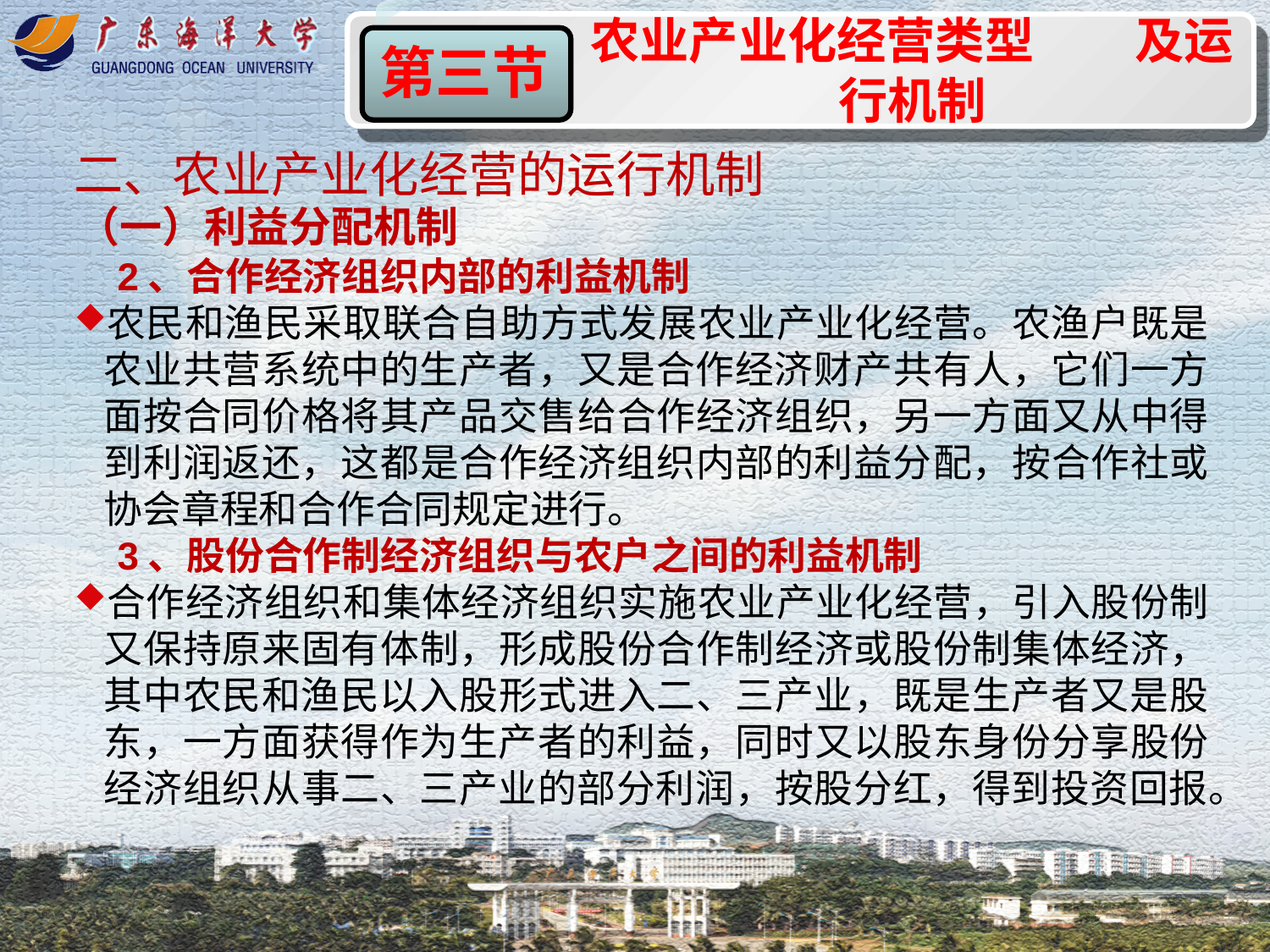

农业产业化经营类型         及运行机制

第一节
第三节
二、农业产业化经营的运行机制
（一）利益分配机制
    2、合作经济组织内部的利益机制
农民和渔民采取联合自助方式发展农业产业化经营。农渔户既是农业共营系统中的生产者，又是合作经济财产共有人，它们一方面按合同价格将其产品交售给合作经济组织，另一方面又从中得到利润返还，这都是合作经济组织内部的利益分配，按合作社或协会章程和合作合同规定进行。
    3、股份合作制经济组织与农户之间的利益机制
合作经济组织和集体经济组织实施农业产业化经营，引入股份制又保持原来固有体制，形成股份合作制经济或股份制集体经济，其中农民和渔民以入股形式进入二、三产业，既是生产者又是股东，一方面获得作为生产者的利益，同时又以股东身份分享股份经济组织从事二、三产业的部分利润，按股分红，得到投资回报。